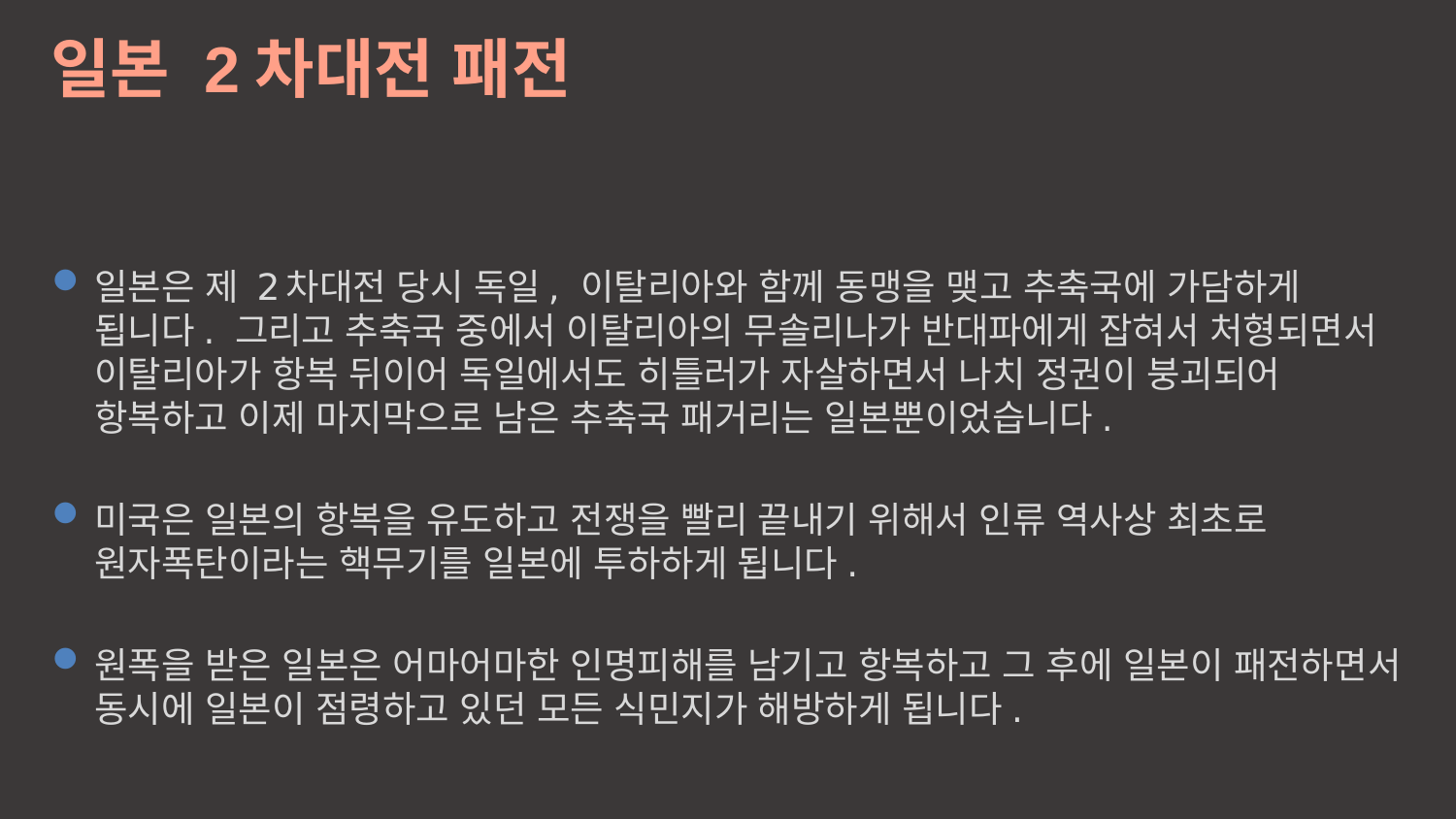

일본 2차대전 패전
일본은 제 2차대전 당시 독일, 이탈리아와 함께 동맹을 맺고 추축국에 가담하게 됩니다. 그리고 추축국 중에서 이탈리아의 무솔리나가 반대파에게 잡혀서 처형되면서 이탈리아가 항복 뒤이어 독일에서도 히틀러가 자살하면서 나치 정권이 붕괴되어 항복하고 이제 마지막으로 남은 추축국 패거리는 일본뿐이었습니다.

미국은 일본의 항복을 유도하고 전쟁을 빨리 끝내기 위해서 인류 역사상 최초로 원자폭탄이라는 핵무기를 일본에 투하하게 됩니다.

원폭을 받은 일본은 어마어마한 인명피해를 남기고 항복하고 그 후에 일본이 패전하면서 동시에 일본이 점령하고 있던 모든 식민지가 해방하게 됩니다.